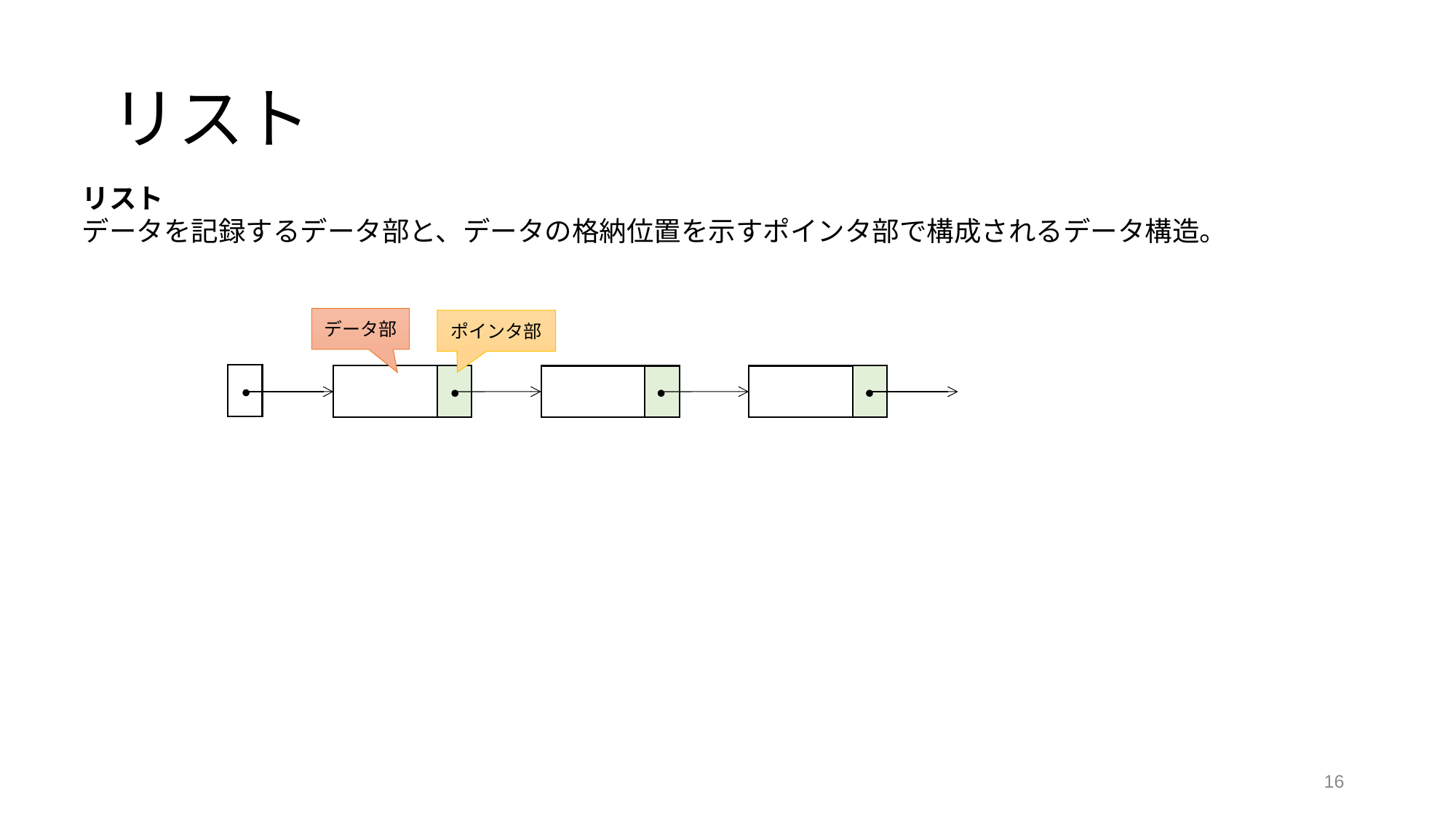

# リスト
リスト
データを記録するデータ部と、データの格納位置を示すポインタ部で構成されるデータ構造。

データ部
ポインタ部

16